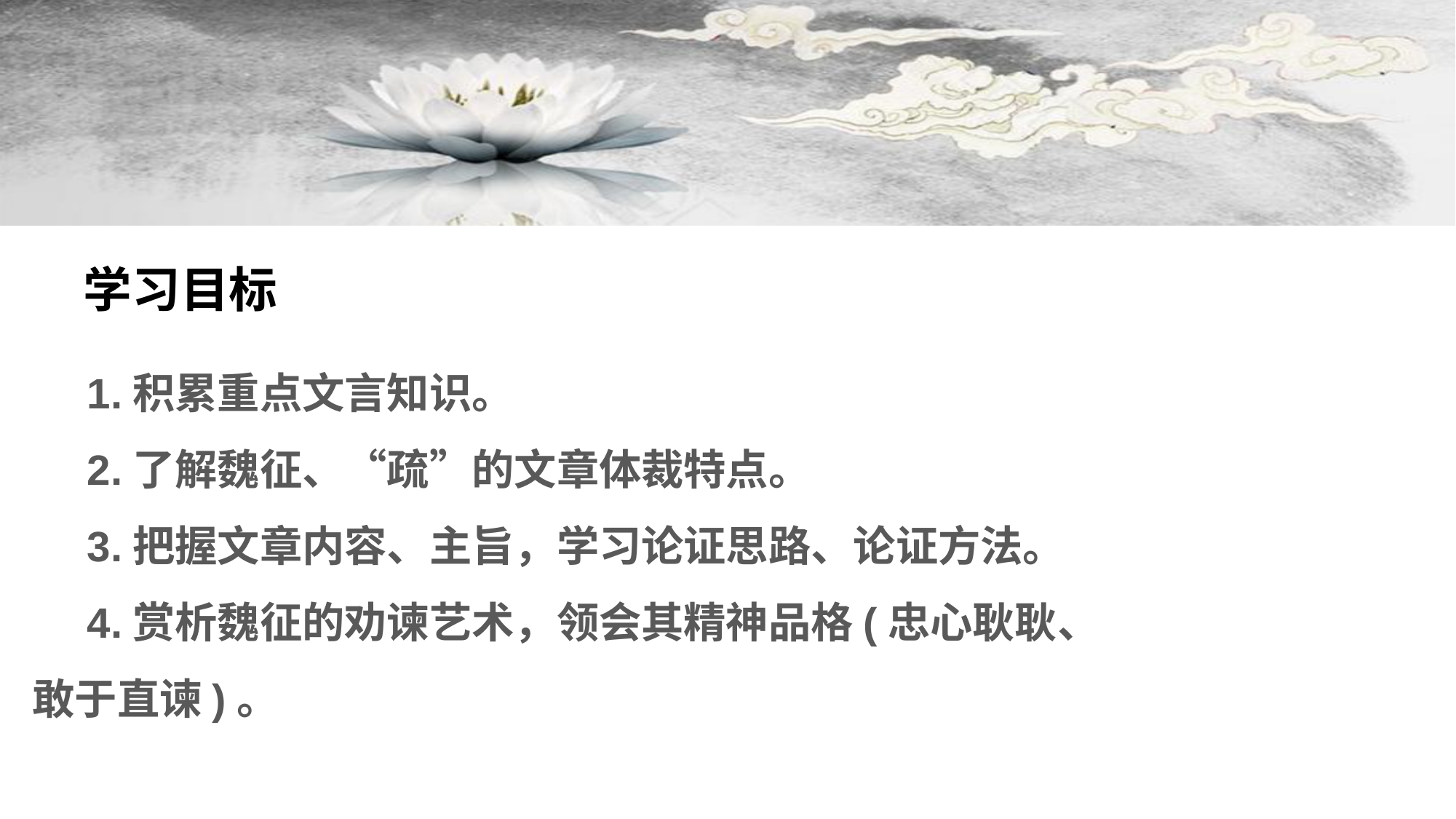

学习目标
1.积累重点文言知识。
2.了解魏征、“疏”的文章体裁特点。
3.把握文章内容、主旨，学习论证思路、论证方法。
4.赏析魏征的劝谏艺术，领会其精神品格(忠心耿耿、敢于直谏)。